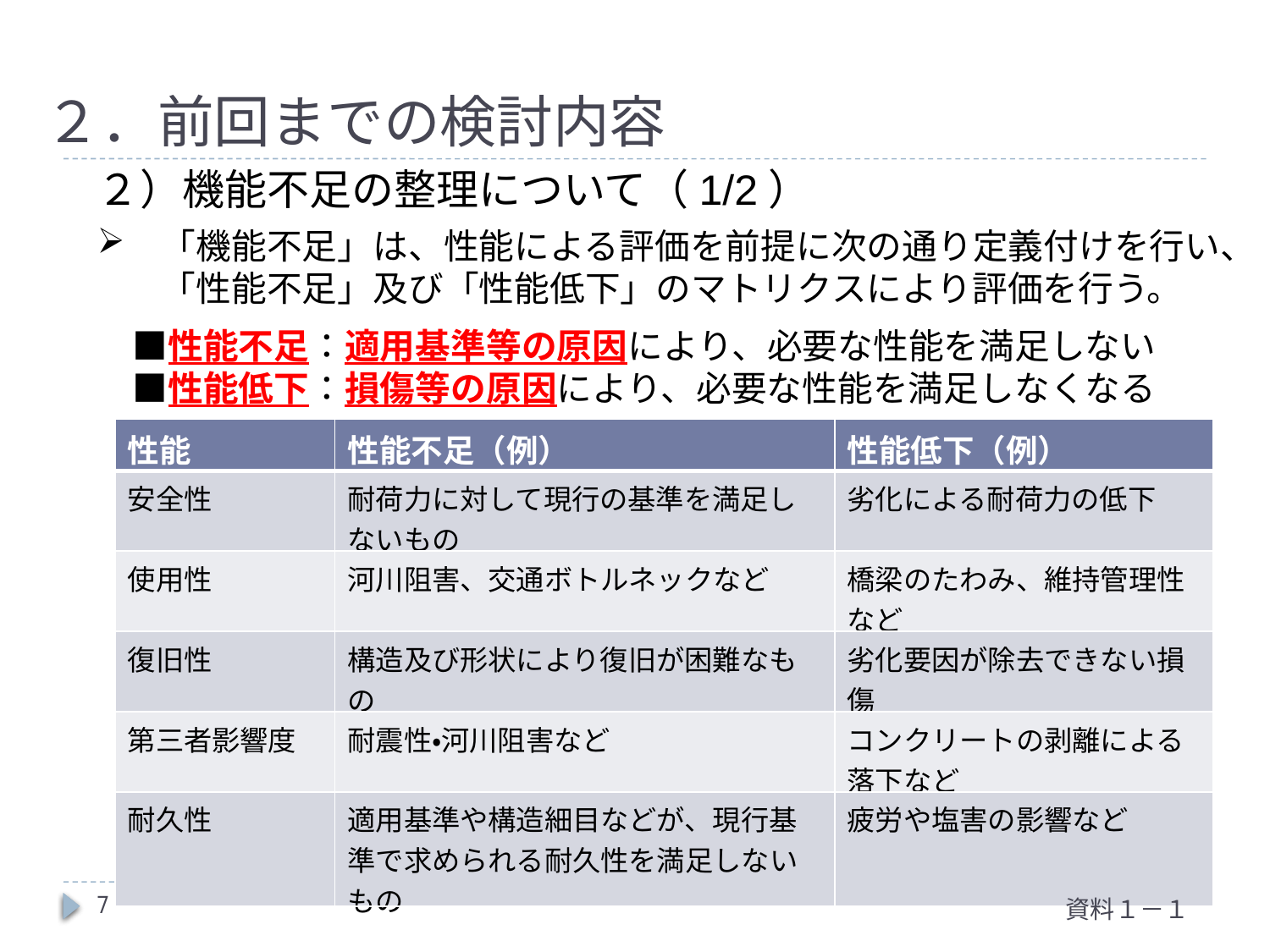

# ２．前回までの検討内容
２）機能不足の整理について（1/2）
「機能不足」は、性能による評価を前提に次の通り定義付けを行い、「性能不足」及び「性能低下」のマトリクスにより評価を行う。
　■性能不足：適用基準等の原因により、必要な性能を満足しない
　■性能低下：損傷等の原因により、必要な性能を満足しなくなる
| 性能 | 性能不足（例） | 性能低下（例） |
| --- | --- | --- |
| 安全性 | 耐荷力に対して現行の基準を満足しないもの | 劣化による耐荷力の低下 |
| 使用性 | 河川阻害、交通ボトルネックなど | 橋梁のたわみ、維持管理性など |
| 復旧性 | 構造及び形状により復旧が困難なもの | 劣化要因が除去できない損傷 |
| 第三者影響度 | 耐震性・河川阻害など | コンクリートの剥離による落下など |
| 耐久性 | 適用基準や構造細目などが、現行基準で求められる耐久性を満足しないもの | 疲労や塩害の影響など |

7
資料１－１